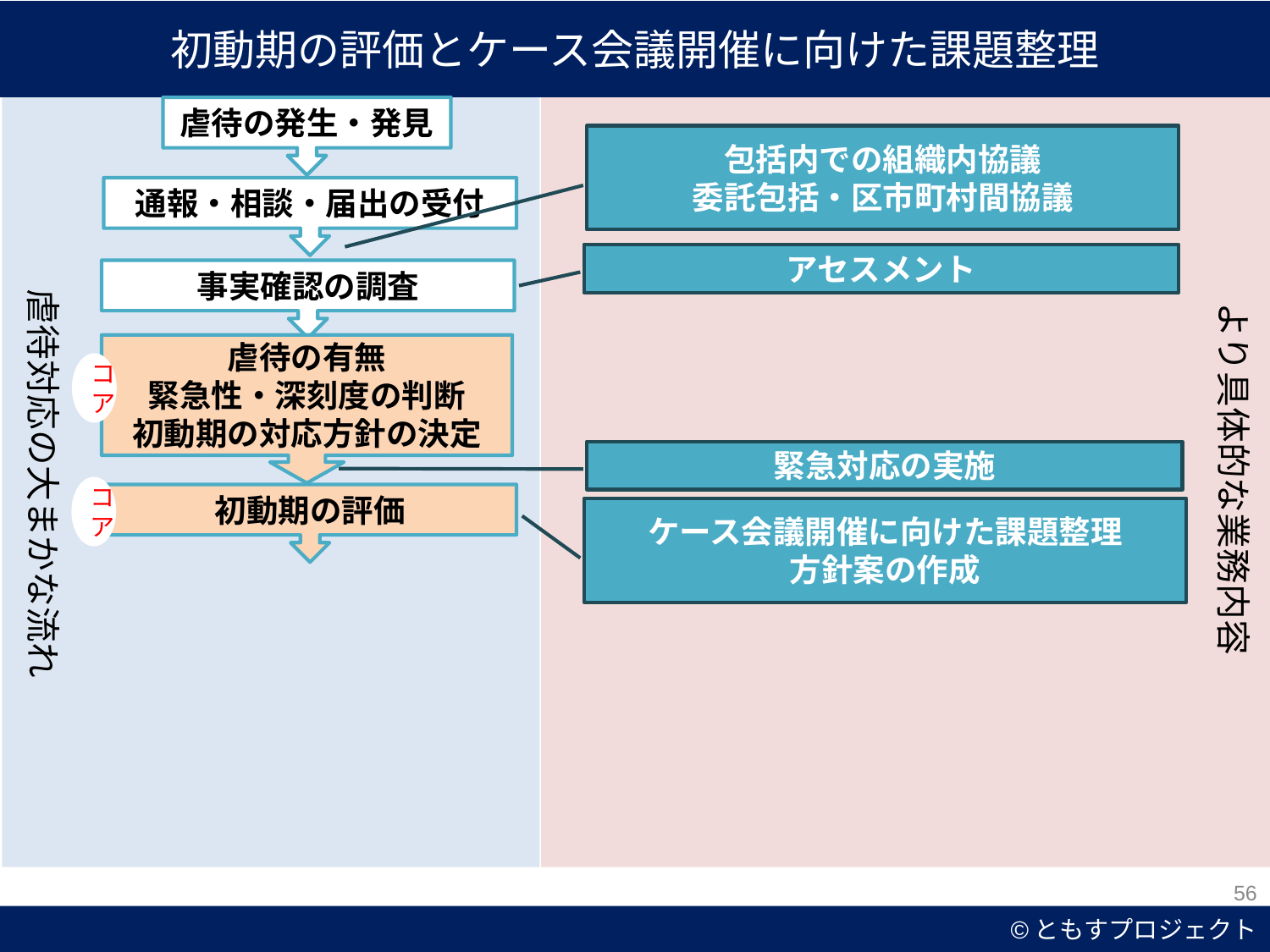

初動期の評価とケース会議開催に向けた課題整理
1‘ｃｘ

虐待の発生・発見
より具体的な業務内容
包括内での組織内協議
委託包括・区市町村間協議
虐待対応の大まかな流れ
通報・相談・届出の受付
アセスメント
事実確認の調査
虐待の有無
緊急性・深刻度の判断
初動期の対応方針の決定
コア
緊急対応の実施
コア
初動期の評価
ケース会議開催に向けた課題整理
方針案の作成
56
©ともすプロジェクト